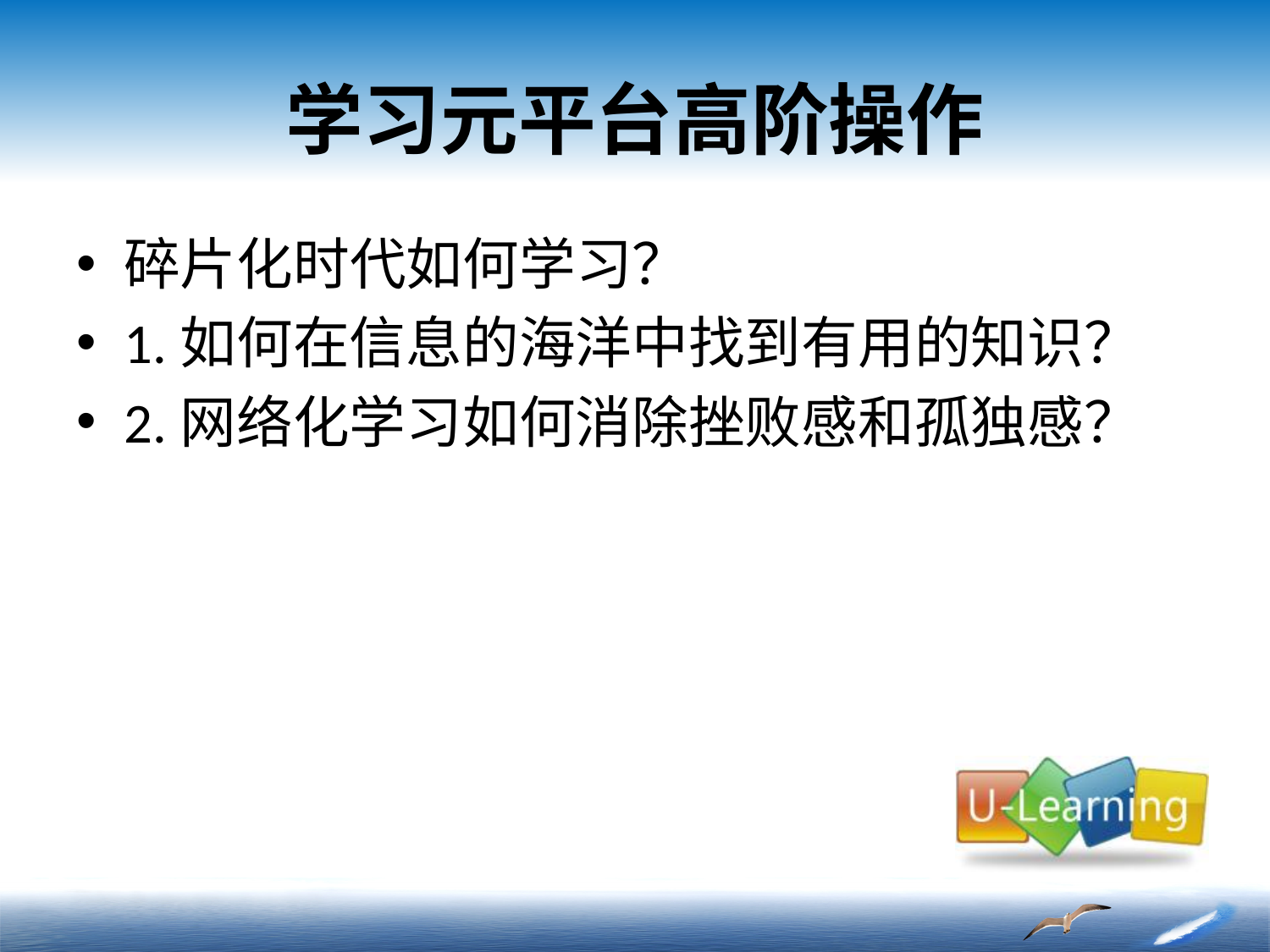

# 学习元平台高阶操作
碎片化时代如何学习？
1.如何在信息的海洋中找到有用的知识？
2.网络化学习如何消除挫败感和孤独感？